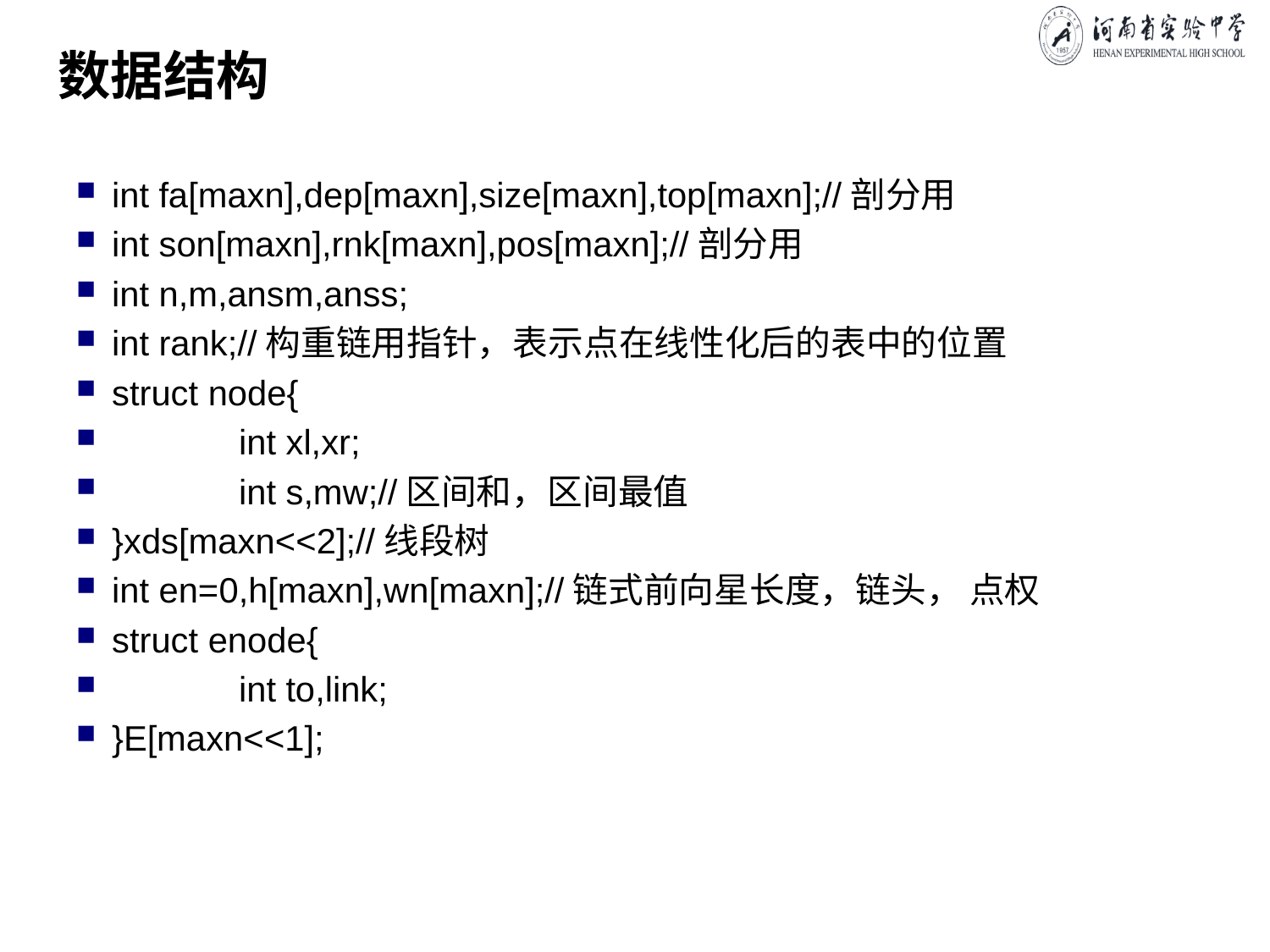

# 数据结构
int fa[maxn],dep[maxn],size[maxn],top[maxn];//剖分用
int son[maxn],rnk[maxn],pos[maxn];//剖分用
int n,m,ansm,anss;
int rank;//构重链用指针，表示点在线性化后的表中的位置
struct node{
	int xl,xr;
	int s,mw;//区间和，区间最值
}xds[maxn<<2];//线段树
int en=0,h[maxn],wn[maxn];//链式前向星长度，链头， 点权
struct enode{
	int to,link;
}E[maxn<<1];